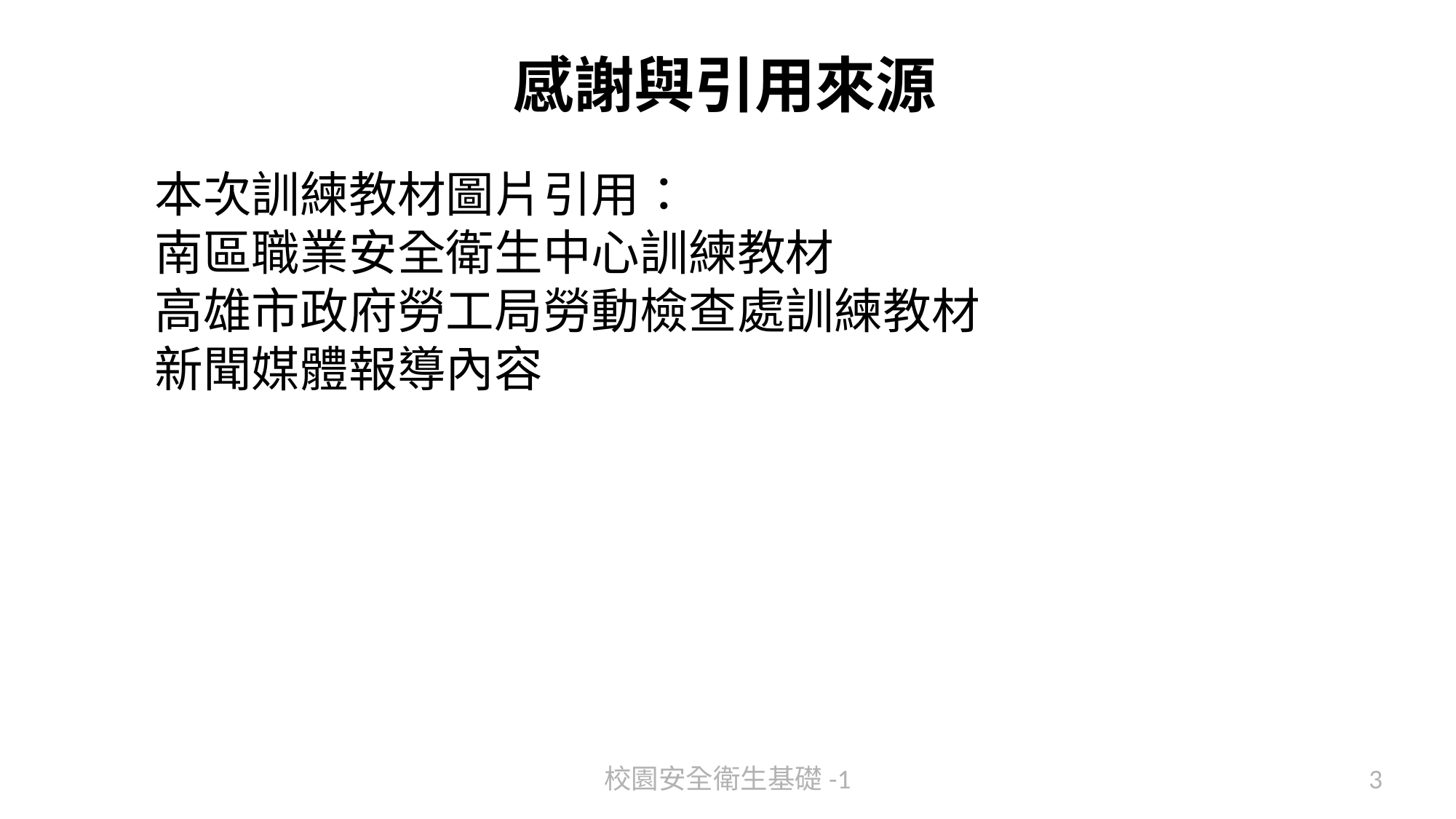

# 感謝與引用來源
本次訓練教材圖片引用：
南區職業安全衛生中心訓練教材
高雄市政府勞工局勞動檢查處訓練教材
新聞媒體報導內容
校園安全衛生基礎-1
3